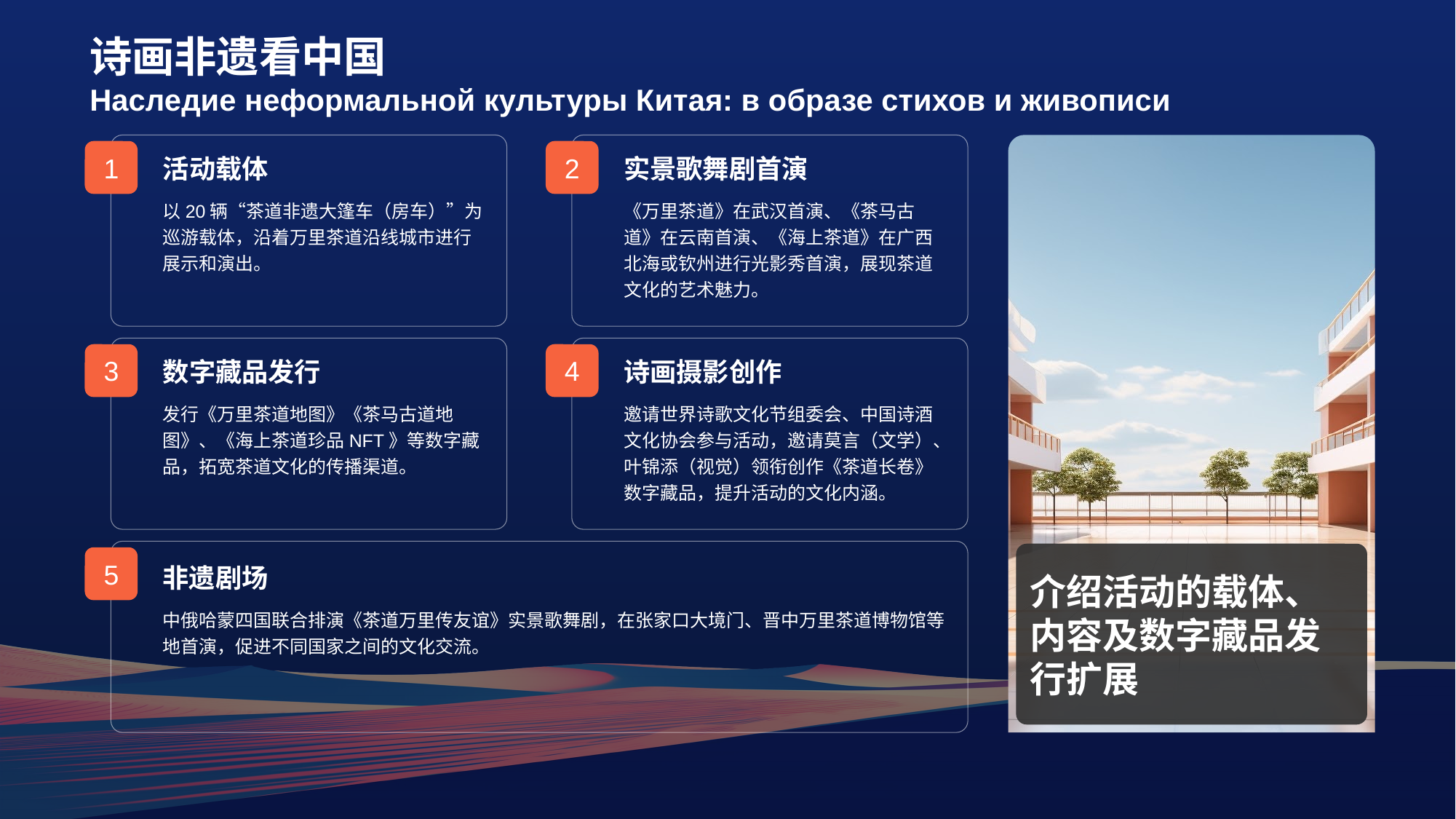

# 诗画非遗看中国 Наследие неформальной культуры Китая: в образе стихов и живописи

活动载体
1
以20辆“茶道非遗大篷车（房车）”为巡游载体，沿着万里茶道沿线城市进行展示和演出。

实景歌舞剧首演
2
《万里茶道》在武汉首演、《茶马古道》在云南首演、《海上茶道》在广西北海或钦州进行光影秀首演，展现茶道文化的艺术魅力。

数字藏品发行
3
发行《万里茶道地图》《茶马古道地图》、《海上茶道珍品NFT》等数字藏品，拓宽茶道文化的传播渠道。

诗画摄影创作
4
邀请世界诗歌文化节组委会、中国诗酒文化协会参与活动，邀请莫言（文学）、叶锦添（视觉）领衔创作《茶道长卷》数字藏品，提升活动的文化内涵。

5
非遗剧场
中俄哈蒙四国联合排演《茶道万里传友谊》实景歌舞剧，在张家口大境门、晋中万里茶道博物馆等地首演，促进不同国家之间的文化交流。
介绍活动的载体、内容及数字藏品发行扩展